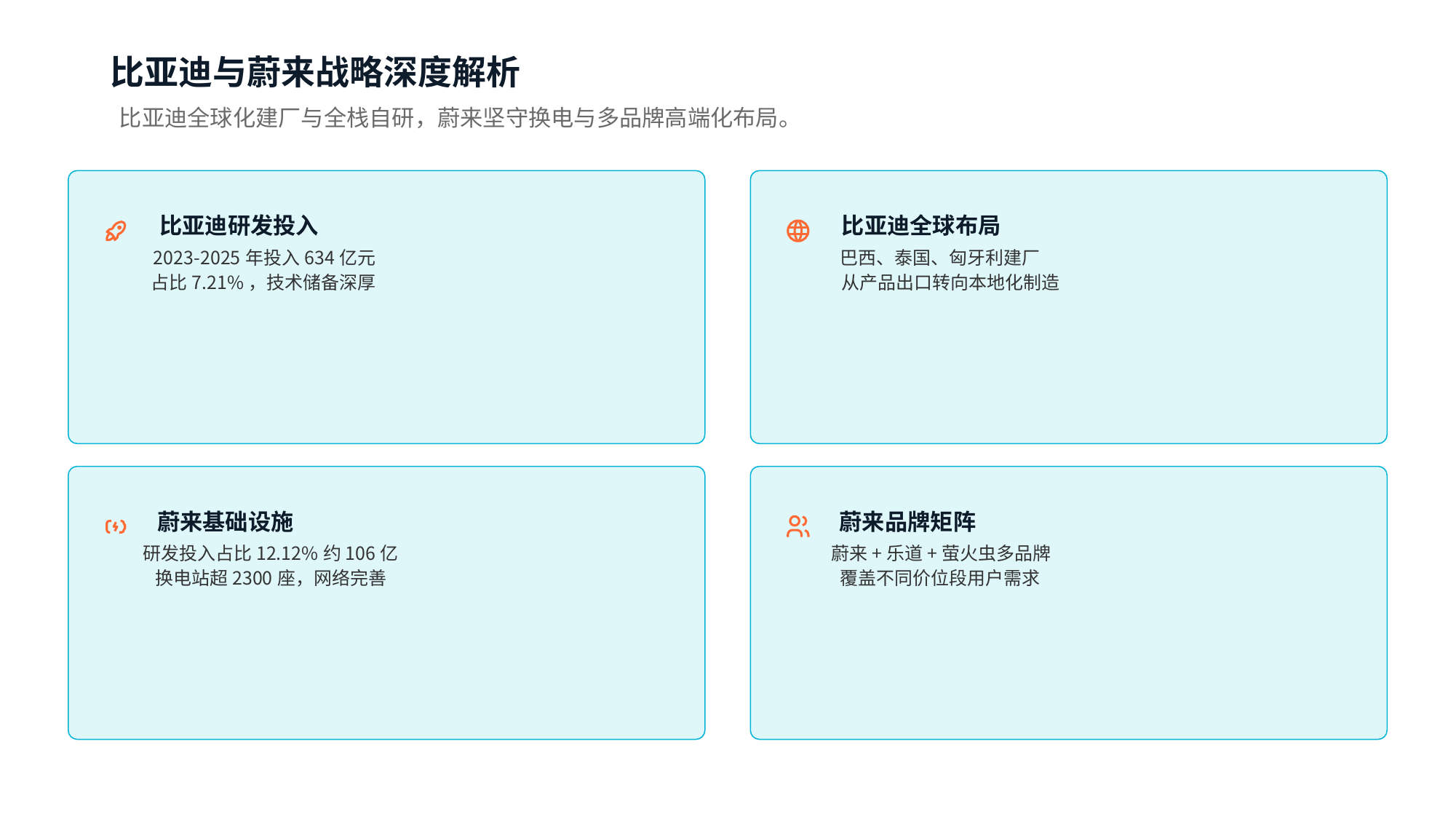

比亚迪与蔚来战略深度解析
比亚迪全球化建厂与全栈自研，蔚来坚守换电与多品牌高端化布局。

比亚迪研发投入

2023-2025年投入634亿元
占比7.21%，技术储备深厚

比亚迪全球布局

巴西、泰国、匈牙利建厂
从产品出口转向本地化制造

蔚来基础设施

研发投入占比12.12%约106亿
换电站超2300座，网络完善

蔚来品牌矩阵

蔚来+乐道+萤火虫多品牌
覆盖不同价位段用户需求